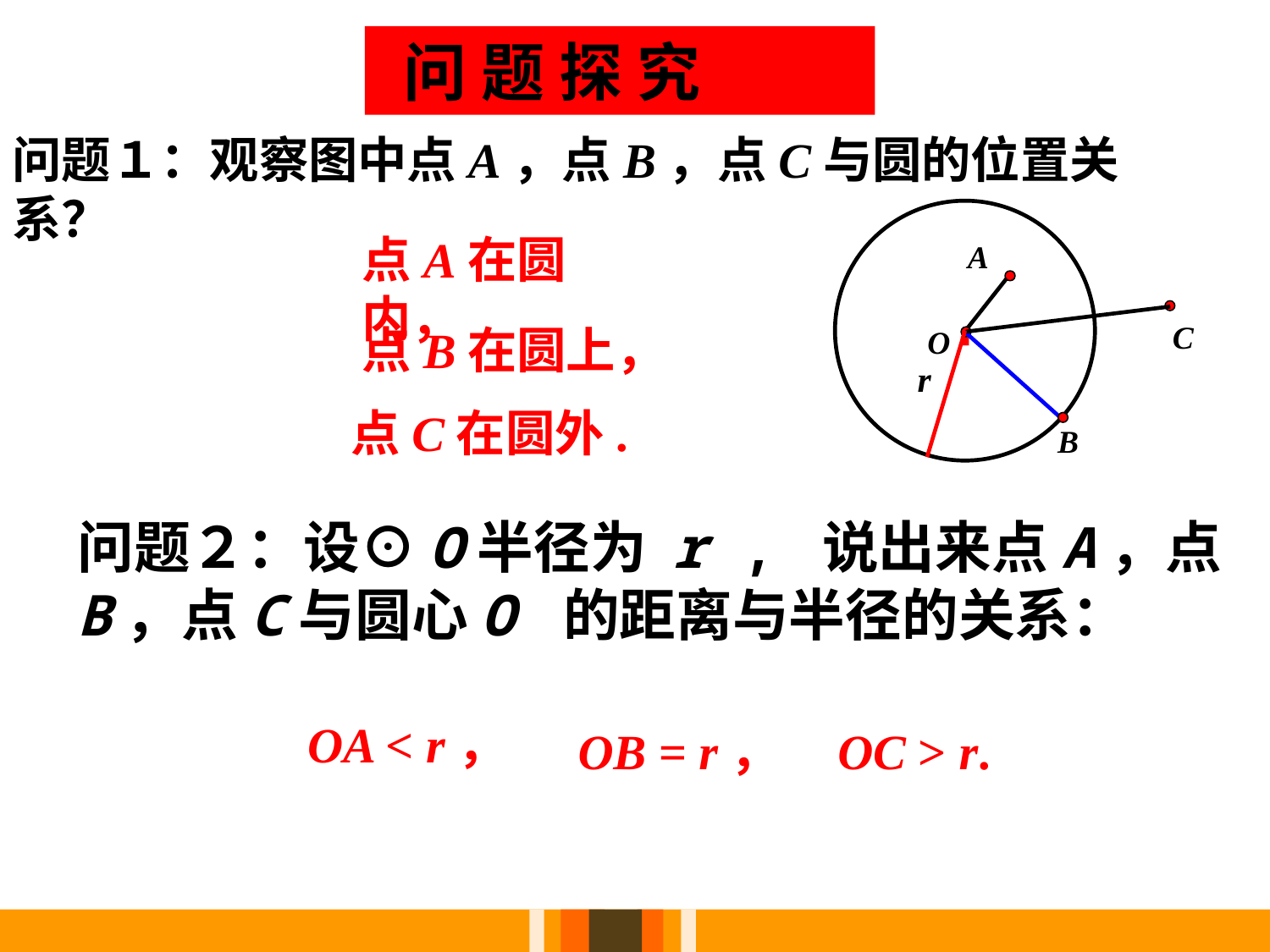

问 题 探 究
问题１：观察图中点A，点B，点C与圆的位置关系？
·
点A在圆内，
A

C
点B在圆上，
O

r
点C在圆外.

B
问题２：设⊙O半径为 r , 说出来点A，点B，点C与圆心O 的距离与半径的关系：
OA < r，
OB = r，
OC > r.